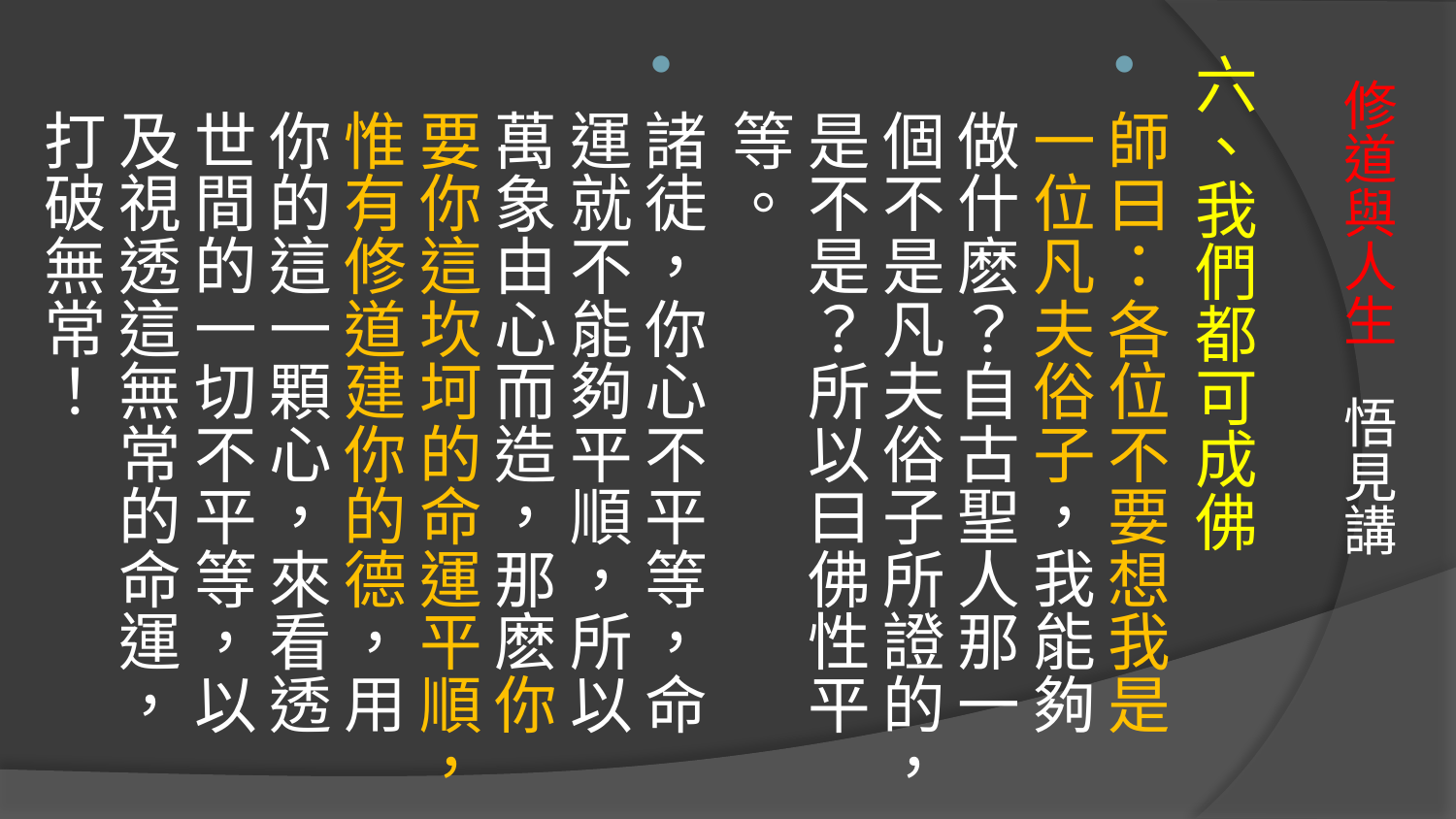

六、我們都可成佛
師曰：各位不要想我是一位凡夫俗子，我能夠做什麽？自古聖人那一個不是凡夫俗子所證的，是不是？所以曰佛性平等。
諸徒，你心不平等，命運就不能夠平順，所以萬象由心而造，那麽你要你這坎坷的命運平順，惟有修道建你的德，用你的這一顆心，來看透世間的一切不平等，以及視透這無常的命運，打破無常！
# 修道與人生    悟見講